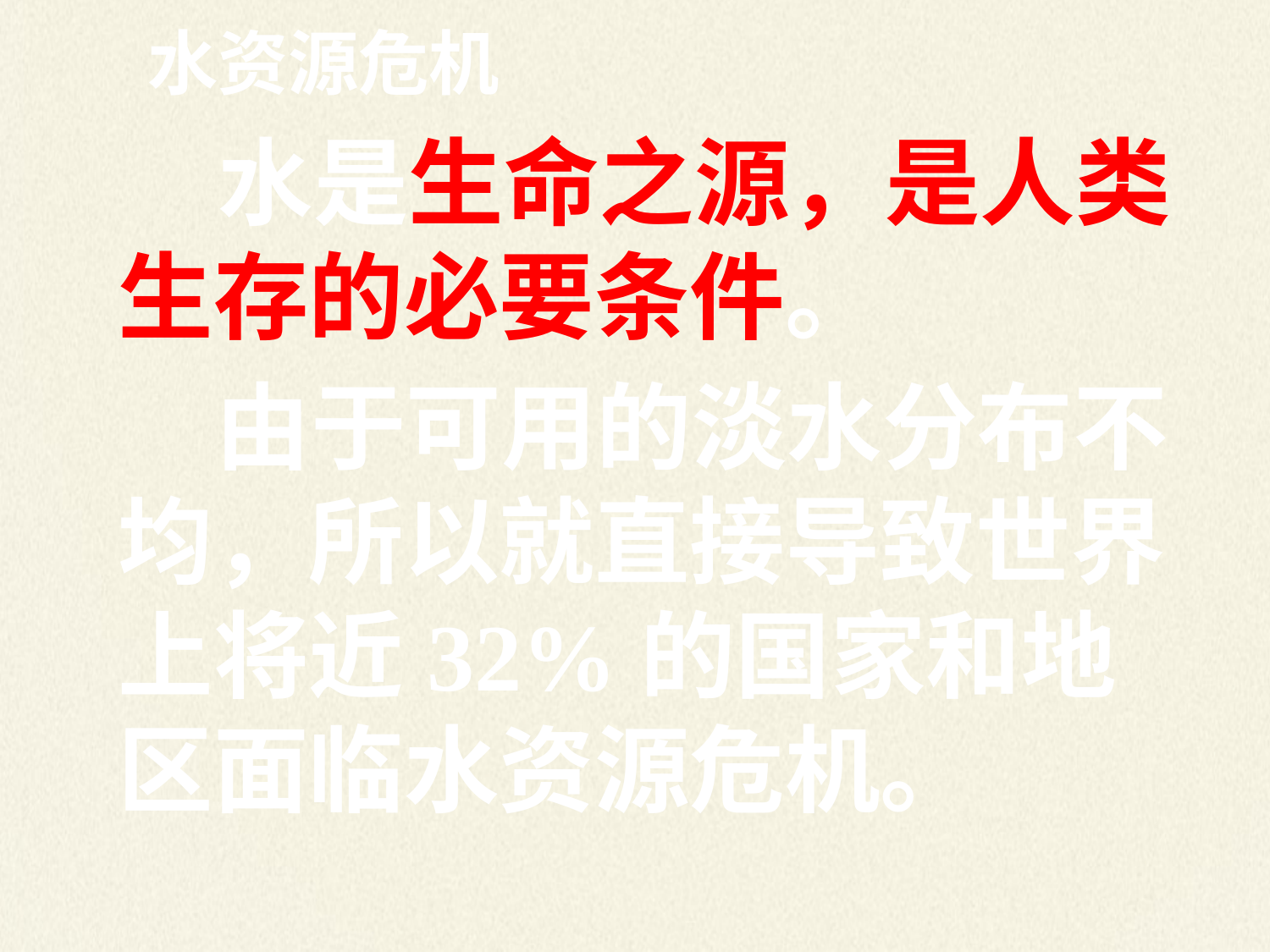

水资源危机
        水是生命之源，是人类生存的必要条件。
     由于可用的淡水分布不均，所以就直接导致世界上将近32%的国家和地区面临水资源危机。